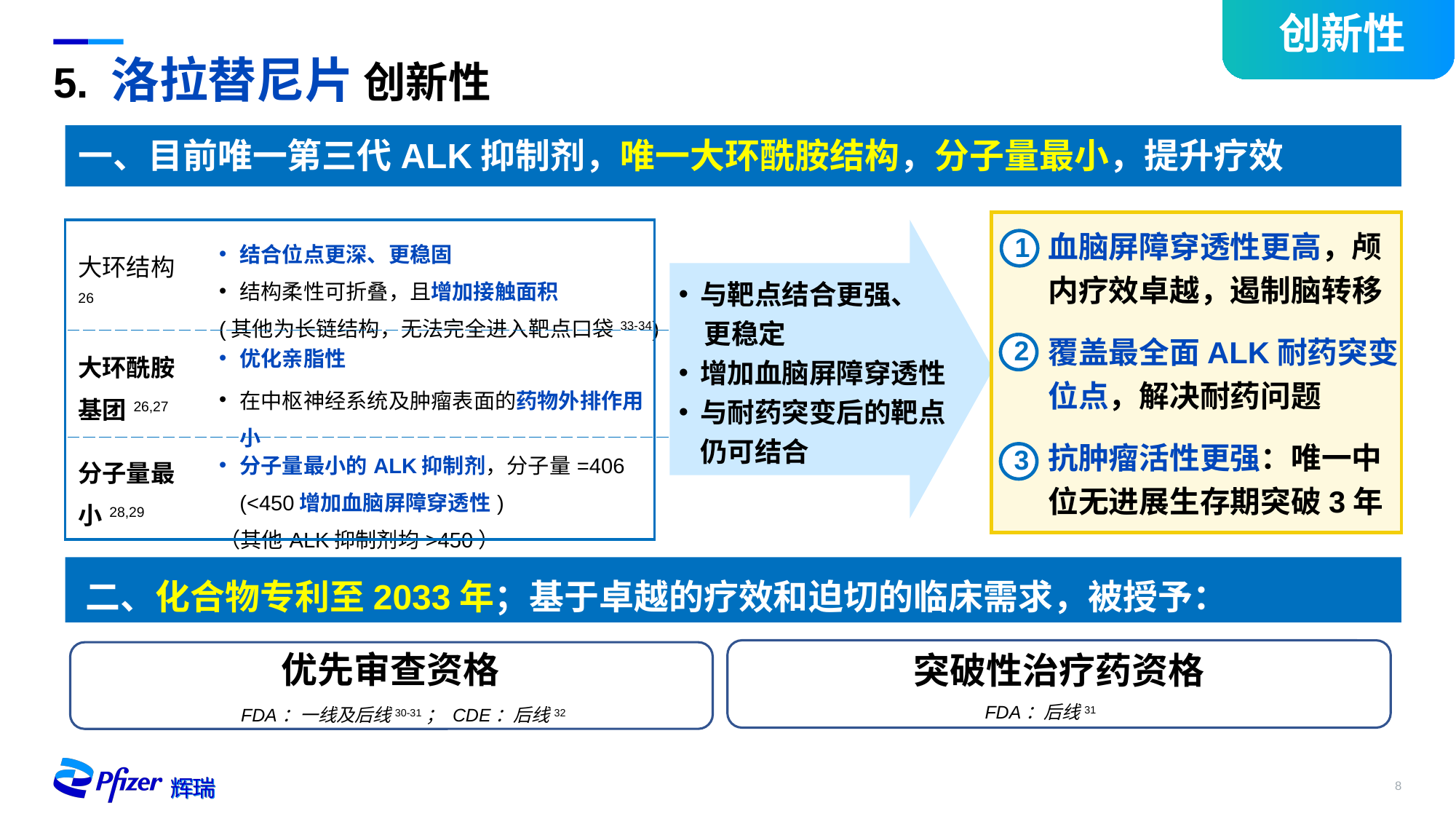

创新性
# 5. 洛拉替尼片 创新性

一、目前唯一第三代ALK抑制剂，唯一大环酰胺结构，分子量最小，提升疗效
血脑屏障穿透性更高，颅内疗效卓越，遏制脑转移
覆盖最全面ALK耐药突变位点，解决耐药问题
抗肿瘤活性更强：唯一中位无进展生存期突破3年

| 大环结构26 | 结合位点更深、更稳固 结构柔性可折叠，且增加接触面积 (其他为长链结构，无法完全进入靶点口袋33-34) |
| --- | --- |
| 大环酰胺基团26,27 | 优化亲脂性 在中枢神经系统及肿瘤表面的药物外排作用小 |
| 分子量最小28,29 | 分子量最小的ALK抑制剂，分子量=406 (<450增加血脑屏障穿透性) （其他ALK抑制剂均>450） |
1
与靶点结合更强、
   更稳定
增加血脑屏障穿透性
与耐药突变后的靶点仍可结合
2
3

二、化合物专利至2033年；基于卓越的疗效和迫切的临床需求，被授予：

突破性治疗药资格
FDA：后线31
优先审查资格

FDA：一线及后线30-31； CDE：后线32